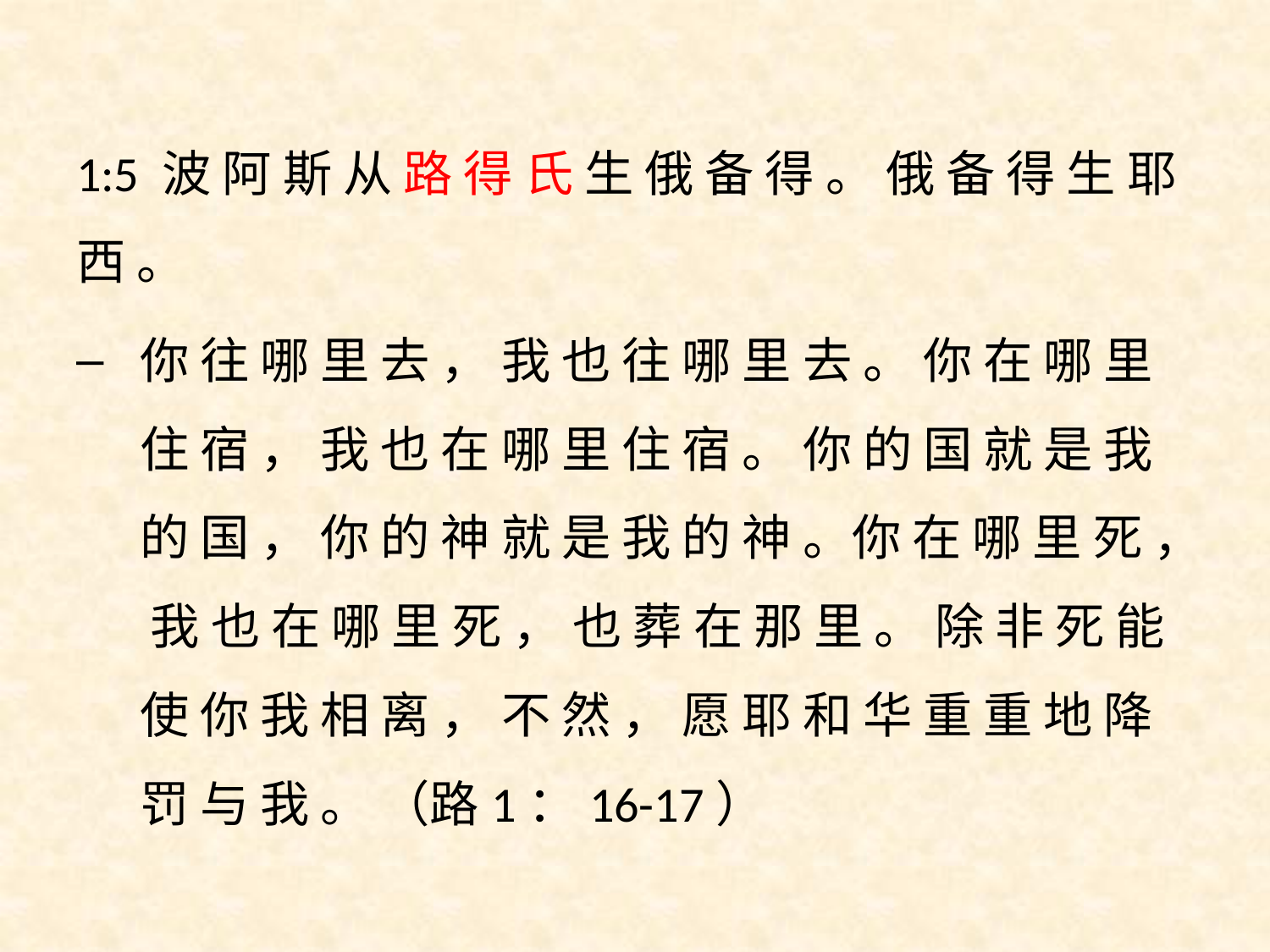

1:5 波 阿 斯 从 路 得 氏 生 俄 备 得 。 俄 备 得 生 耶 西 。
你 往 哪 里 去 ， 我 也 往 哪 里 去 。 你 在 哪 里 住 宿 ， 我 也 在 哪 里 住 宿 。 你 的 国 就 是 我 的 国 ， 你 的 神 就 是 我 的 神 。你 在 哪 里 死 ， 我 也 在 哪 里 死 ， 也 葬 在 那 里 。 除 非 死 能 使 你 我 相 离 ， 不 然 ， 愿 耶 和 华 重 重 地 降 罚 与 我 。 （路1：16-17）